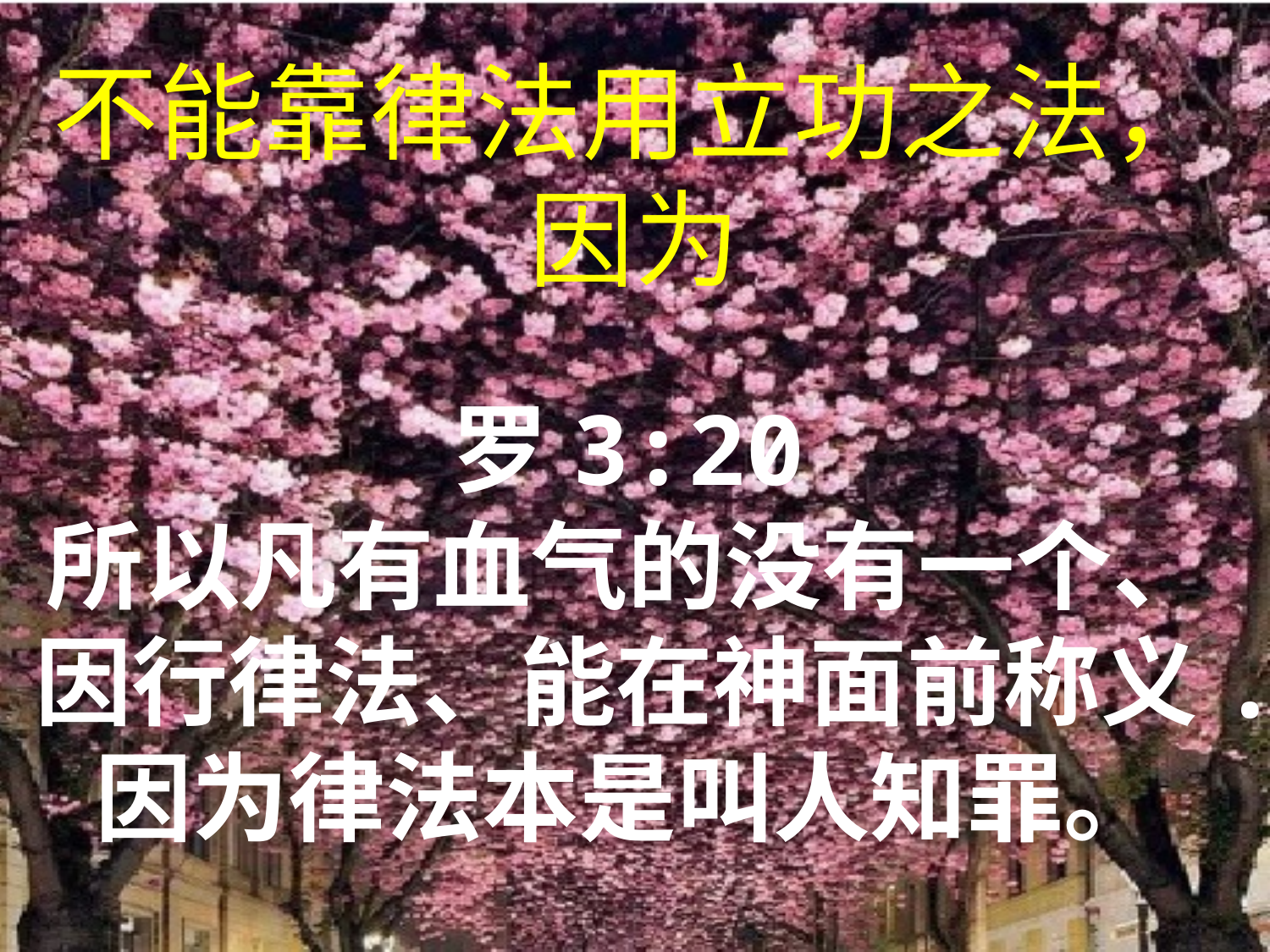

# 不能靠律法用立功之法，因为
罗3:20
所以凡有血气的没有一个、因行律法、能在神面前称义.因为律法本是叫人知罪。